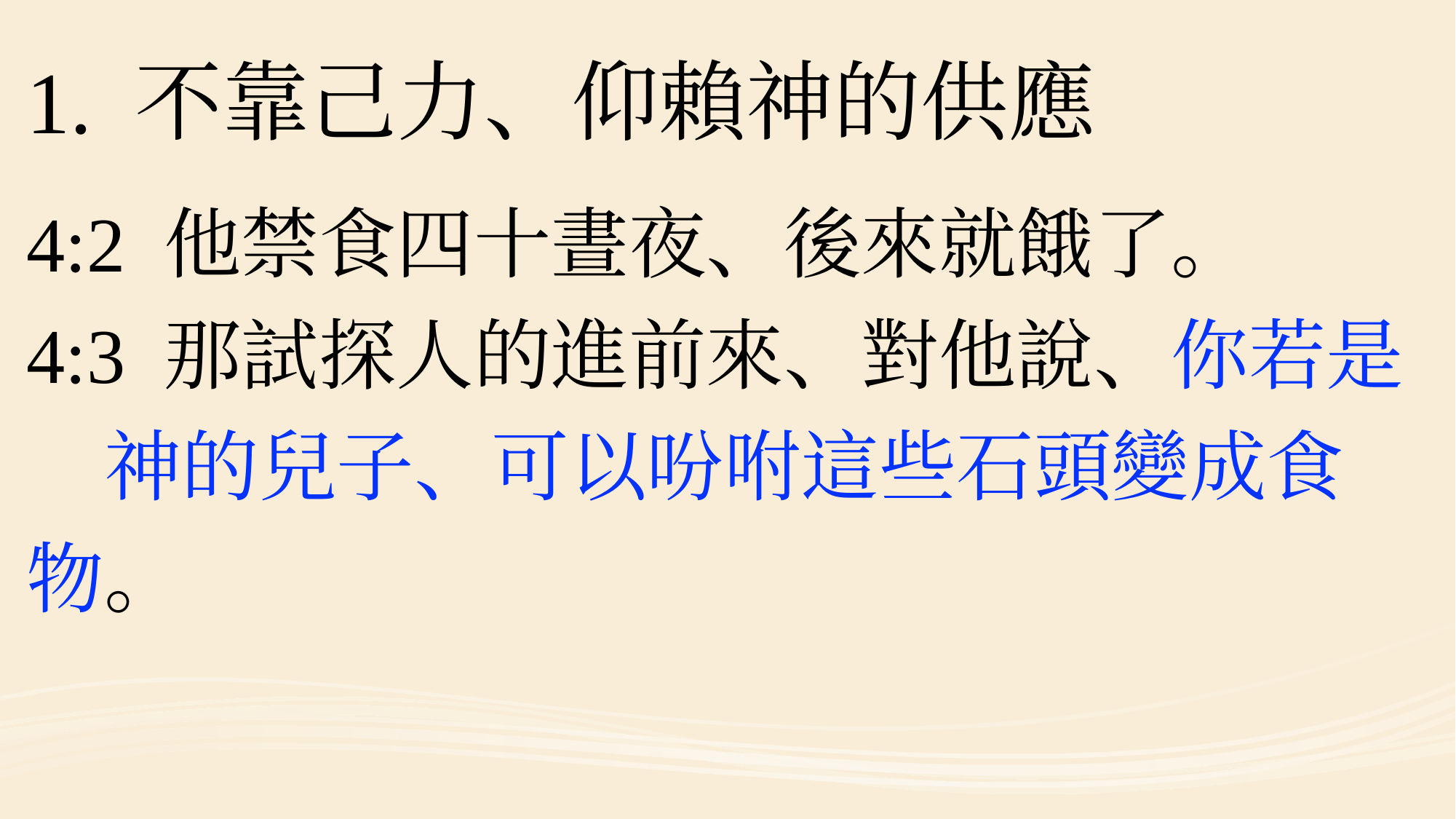

#
1. 不靠己力、仰賴神的供應

4:2 他禁食四十晝夜、後來就餓了。
4:3 那試探人的進前來、對他說、你若是　神的兒子、可以吩咐這些石頭變成食物。
18